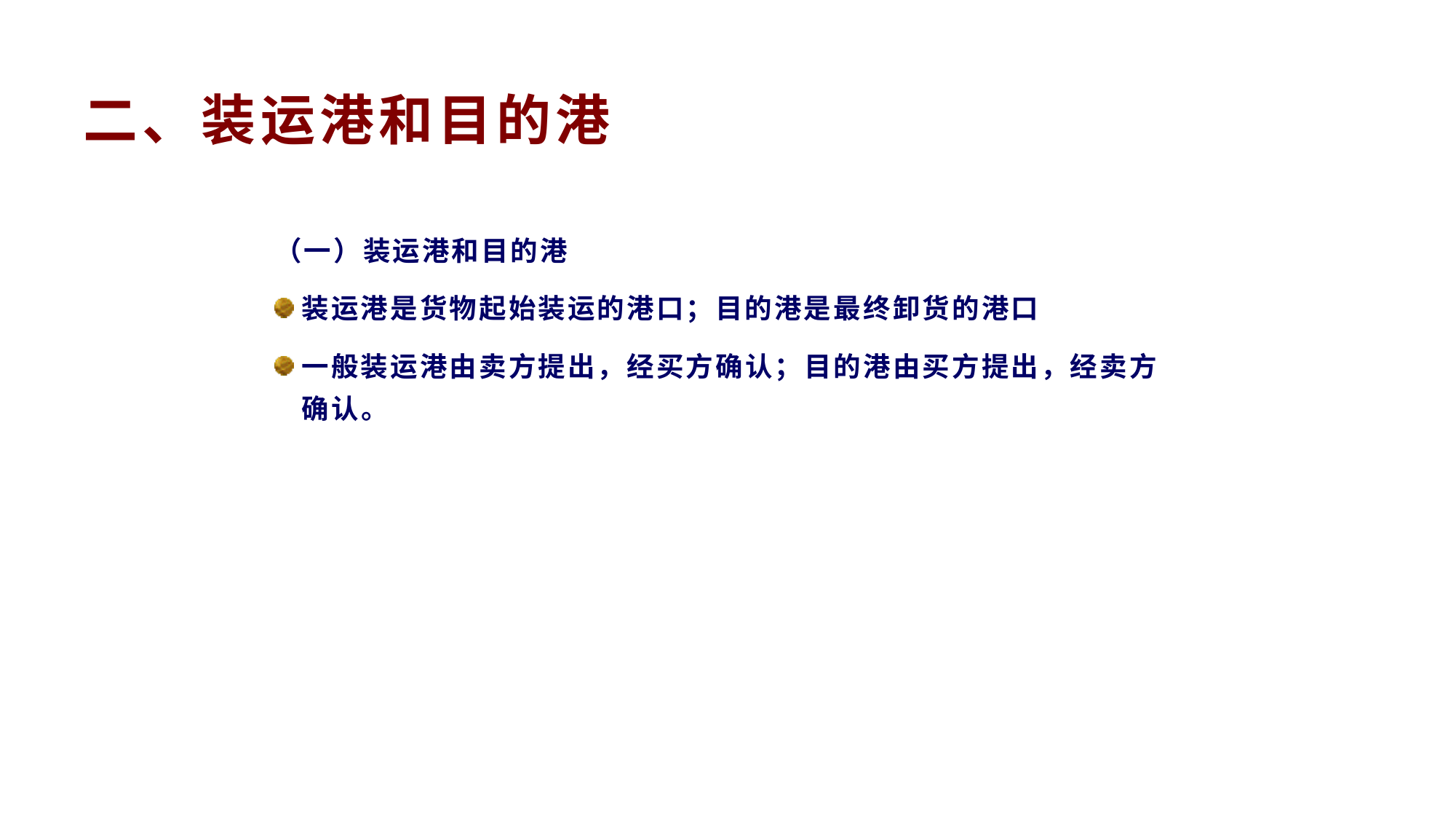

# 二、装运港和目的港
（一）装运港和目的港
装运港是货物起始装运的港口；目的港是最终卸货的港口
一般装运港由卖方提出，经买方确认；目的港由买方提出，经卖方确认。